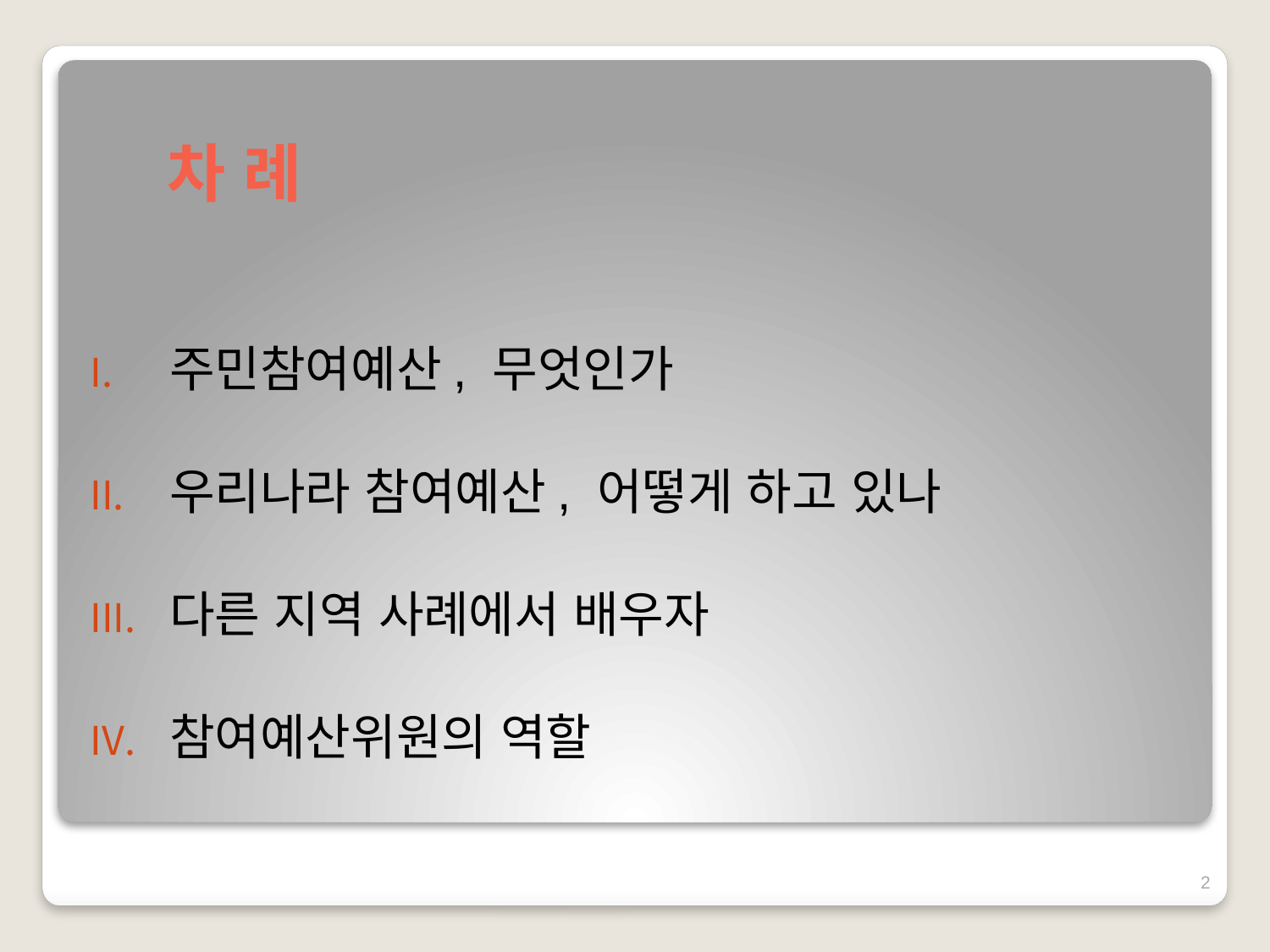

# 차 례
주민참여예산, 무엇인가
우리나라 참여예산, 어떻게 하고 있나
다른 지역 사례에서 배우자
참여예산위원의 역할
2